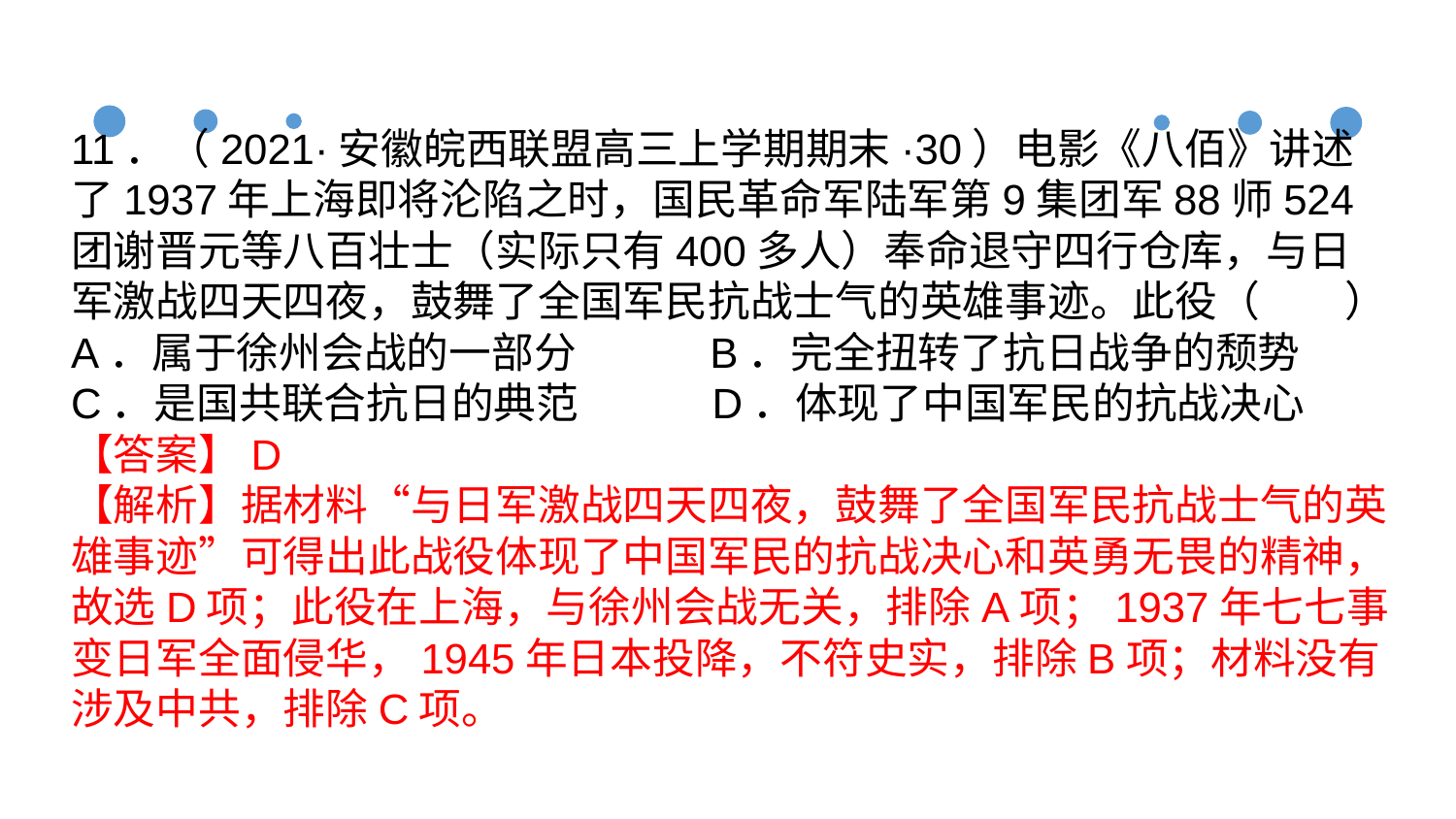

11．（2021·安徽皖西联盟高三上学期期末·30）电影《八佰》讲述了1937年上海即将沦陷之时，国民革命军陆军第9集团军88师524团谢晋元等八百壮士（实际只有400多人）奉命退守四行仓库，与日军激战四天四夜，鼓舞了全国军民抗战士气的英雄事迹。此役（　　）
A．属于徐州会战的一部分             B．完全扭转了抗日战争的颓势
C．是国共联合抗日的典范             D．体现了中国军民的抗战决心
【答案】D
【解析】据材料“与日军激战四天四夜，鼓舞了全国军民抗战士气的英雄事迹”可得出此战役体现了中国军民的抗战决心和英勇无畏的精神，故选D项；此役在上海，与徐州会战无关，排除A项；1937年七七事变日军全面侵华，1945年日本投降，不符史实，排除B项；材料没有涉及中共，排除C项。